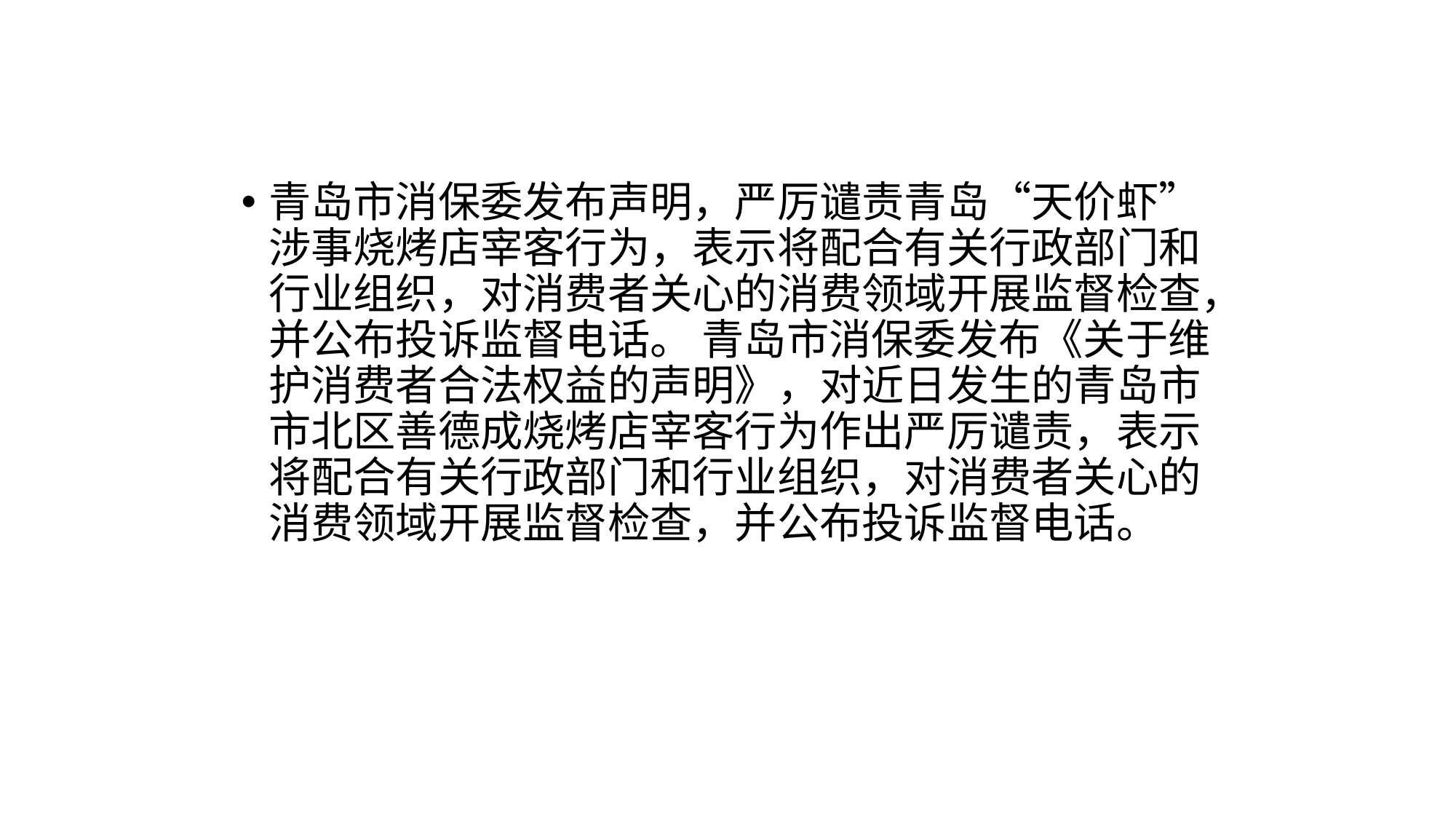

#
青岛市消保委发布声明，严厉谴责青岛“天价虾”涉事烧烤店宰客行为，表示将配合有关行政部门和行业组织，对消费者关心的消费领域开展监督检查，并公布投诉监督电话。 青岛市消保委发布《关于维护消费者合法权益的声明》，对近日发生的青岛市市北区善德成烧烤店宰客行为作出严厉谴责，表示将配合有关行政部门和行业组织，对消费者关心的消费领域开展监督检查，并公布投诉监督电话。